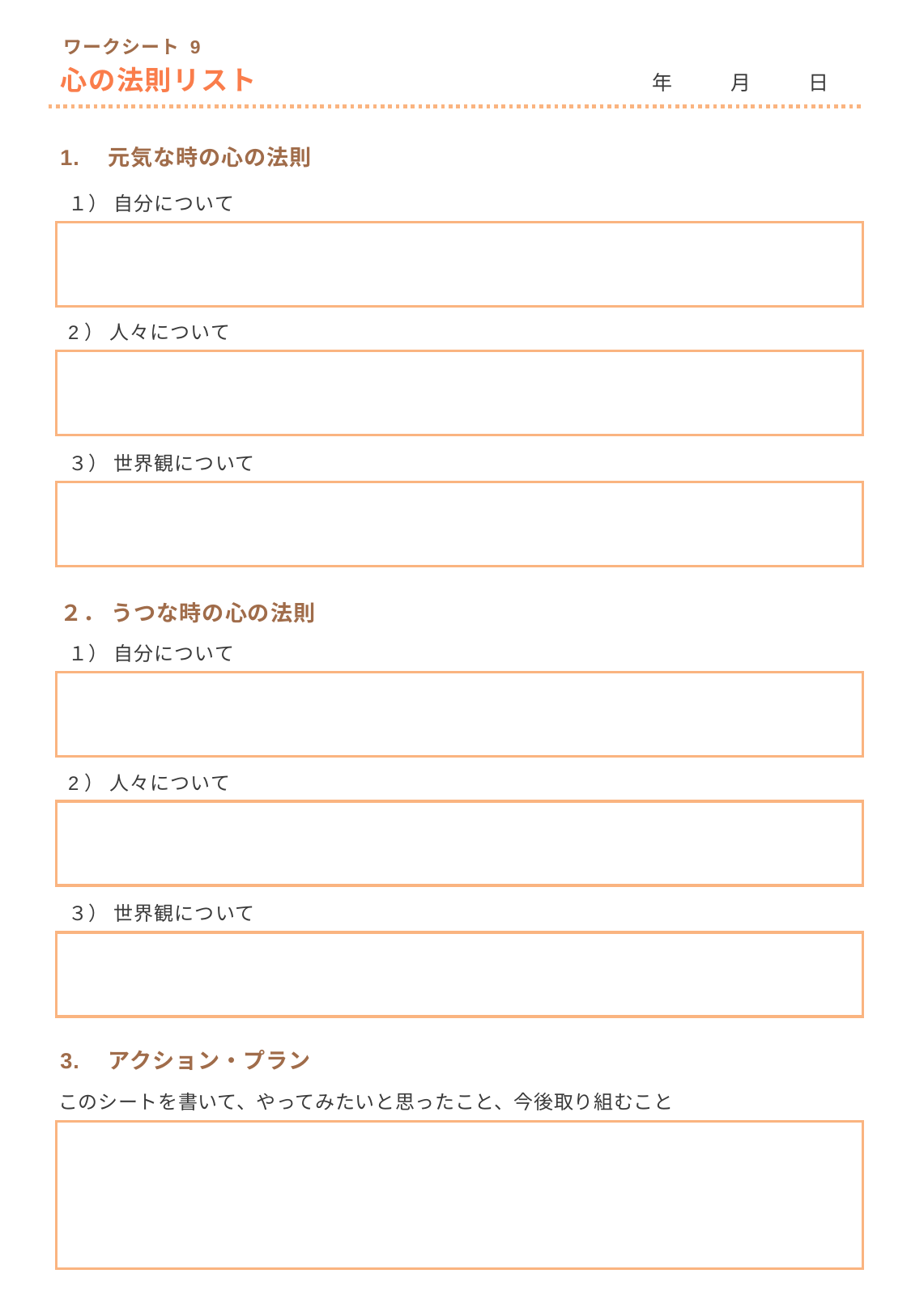

ワークシート 9
心の法則リスト

　年　　  月　  　日
1.　元気な時の心の法則
１） 自分について

2） 人々について

３） 世界観について

２． うつな時の心の法則
１） 自分について

2） 人々について

３） 世界観について

3.　アクション・プラン
このシートを書いて、やってみたいと思ったこと、今後取り組むこと